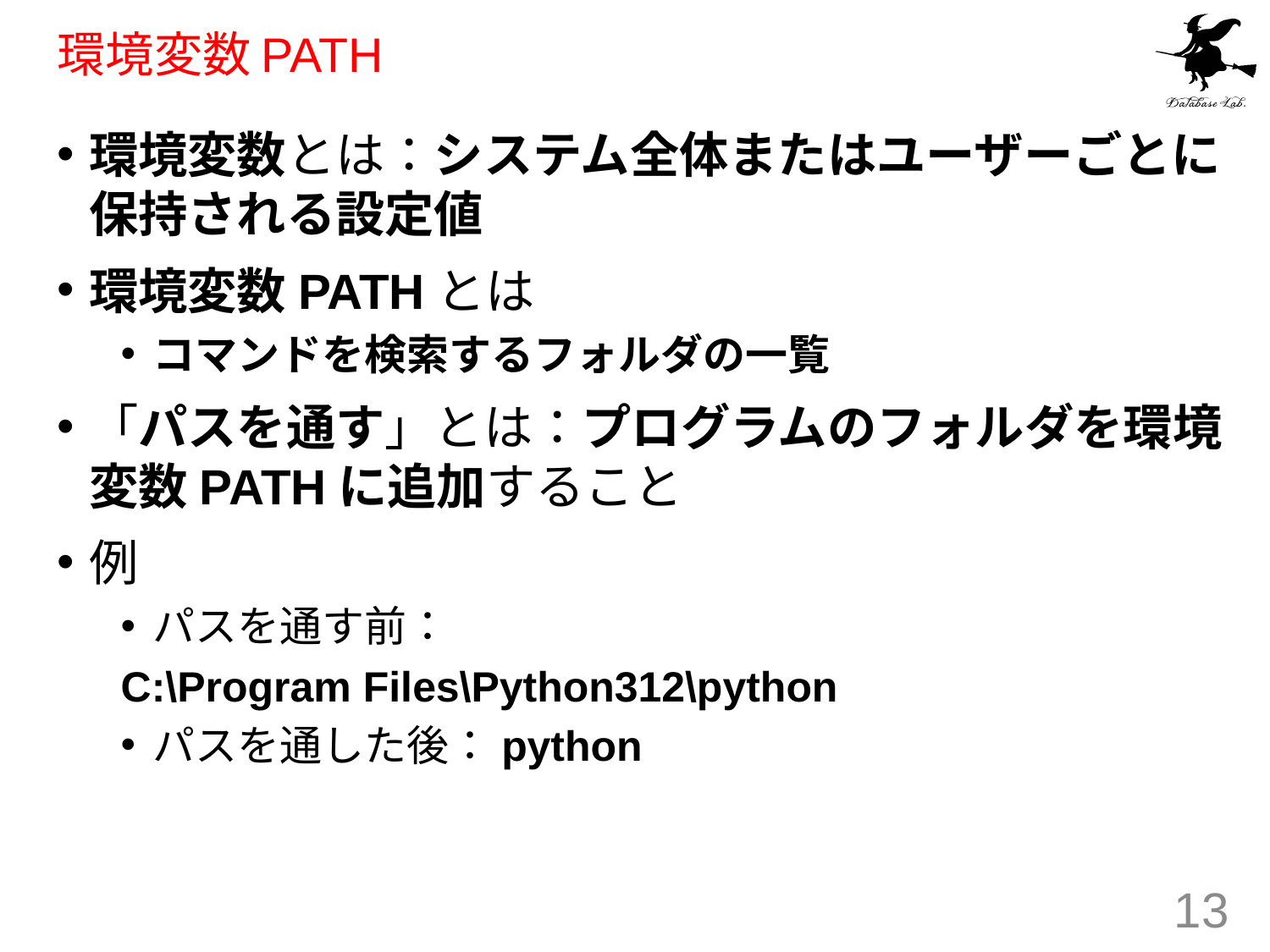

# 環境変数PATH
環境変数とは：システム全体またはユーザーごとに保持される設定値
環境変数PATHとは
コマンドを検索するフォルダの一覧
「パスを通す」とは：プログラムのフォルダを環境変数PATHに追加すること
例
パスを通す前：
C:\Program Files\Python312\python
パスを通した後：python

13